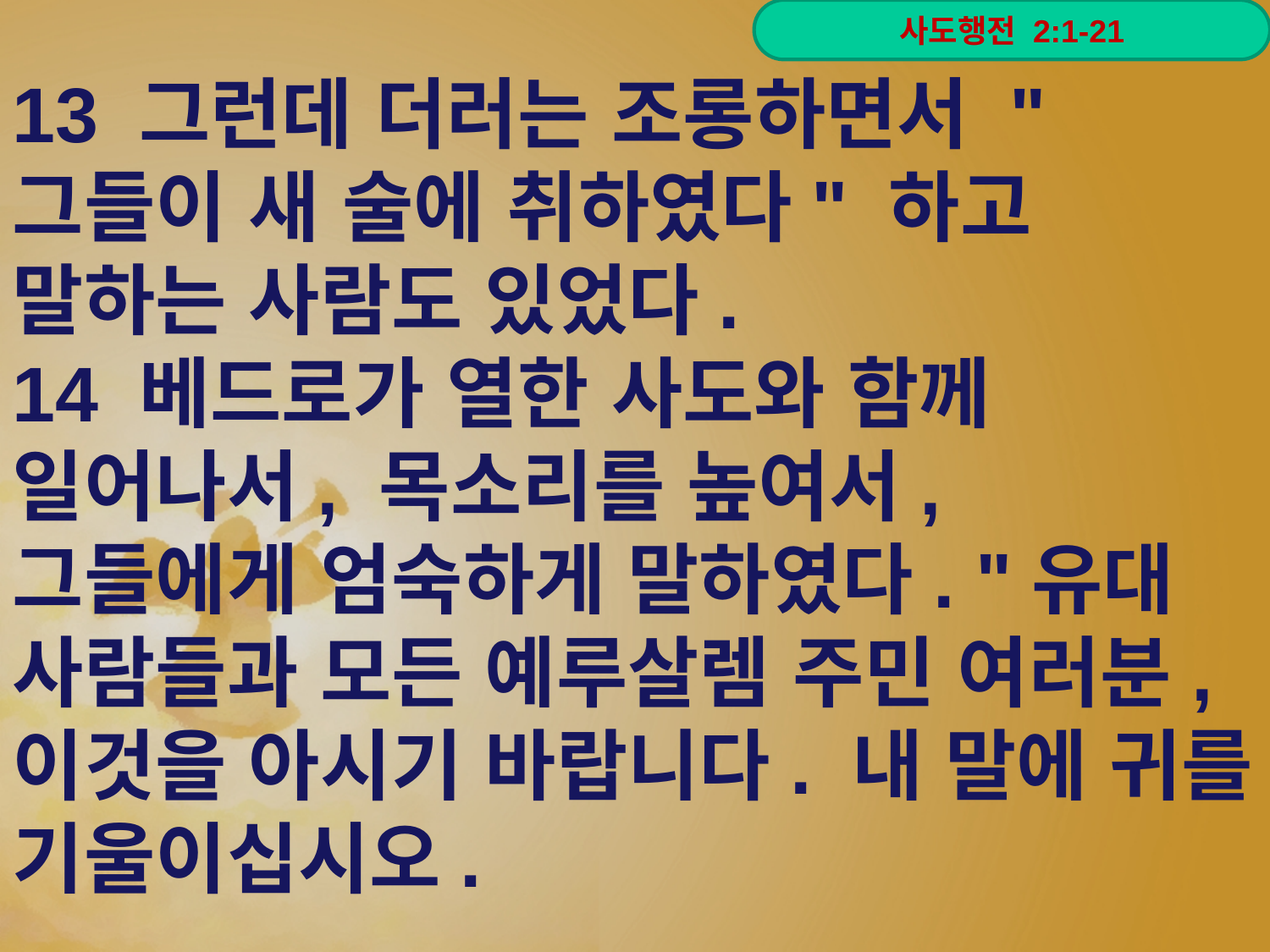

13 그런데 더러는 조롱하면서 "그들이 새 술에 취하였다" 하고 말하는 사람도 있었다.
14 베드로가 열한 사도와 함께 일어나서, 목소리를 높여서, 그들에게 엄숙하게 말하였다. "유대 사람들과 모든 예루살렘 주민 여러분, 이것을 아시기 바랍니다. 내 말에 귀를 기울이십시오.
사도행전 2:1-21